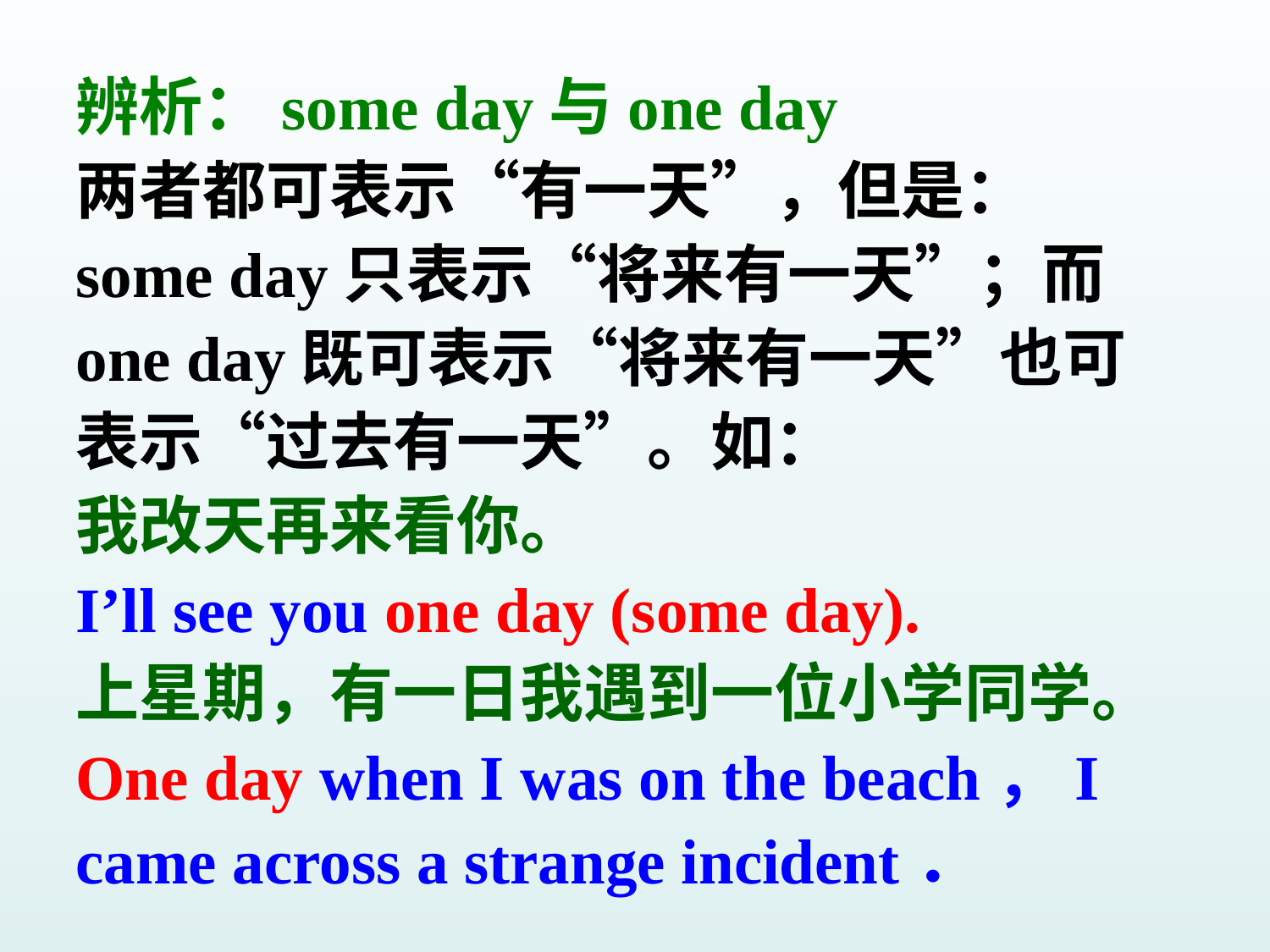

辨析：some day与one day
两者都可表示“有一天”，但是：some day只表示“将来有一天”；而one day既可表示“将来有一天”也可表示“过去有一天”。如：
我改天再来看你。
I’ll see you one day (some day).
上星期，有一日我遇到一位小学同学。
One day when I was on the beach，I came across a strange incident．